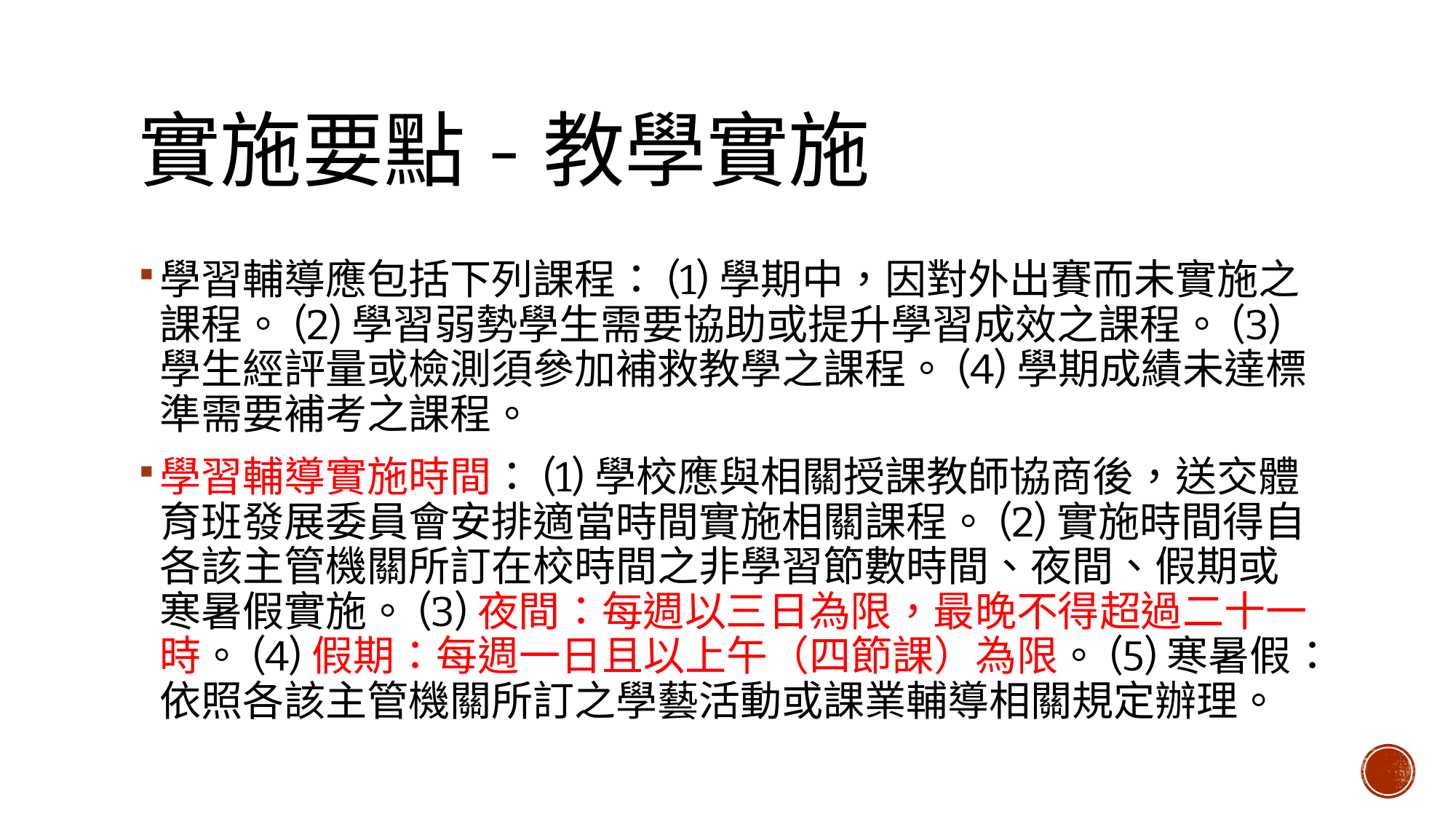

# 實施要點-教學實施
學習輔導應包括下列課程：(1)學期中，因對外出賽而未實施之課程。(2)學習弱勢學生需要協助或提升學習成效之課程。(3)學生經評量或檢測須參加補救教學之課程。(4)學期成績未達標準需要補考之課程。
學習輔導實施時間：(1)學校應與相關授課教師協商後，送交體育班發展委員會安排適當時間實施相關課程。(2)實施時間得自各該主管機關所訂在校時間之非學習節數時間、夜間、假期或寒暑假實施。(3)夜間：每週以三日為限，最晚不得超過二十一時。(4)假期：每週一日且以上午（四節課）為限。(5)寒暑假：依照各該主管機關所訂之學藝活動或課業輔導相關規定辦理。